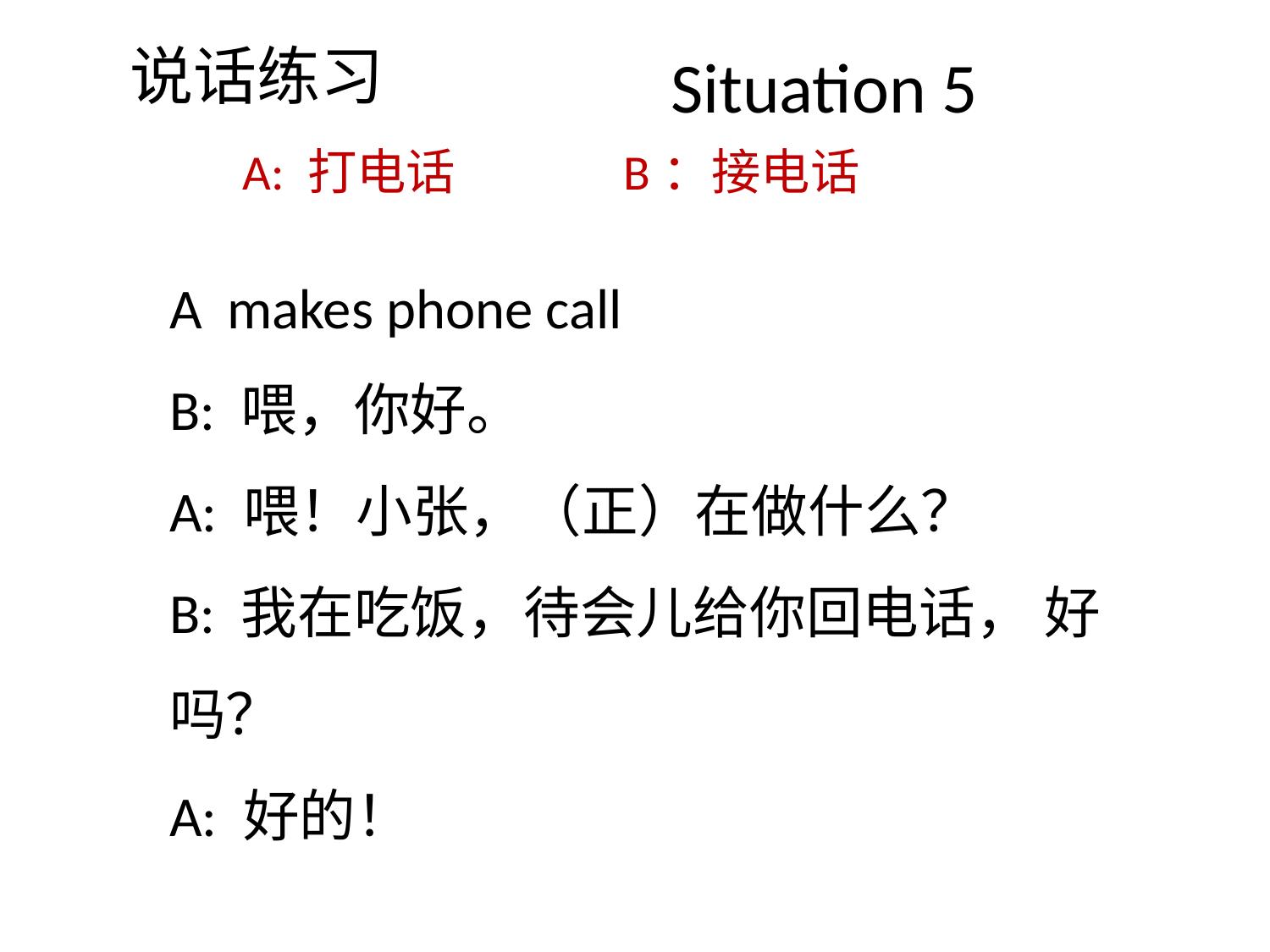

说话练习
Situation 5
A: 打电话		B：接电话
A  makes phone call
B: 喂，你好。
A: 喂！小张，（正）在做什么？
B: 我在吃饭，待会儿给你回电话， 好吗？
A: 好的！